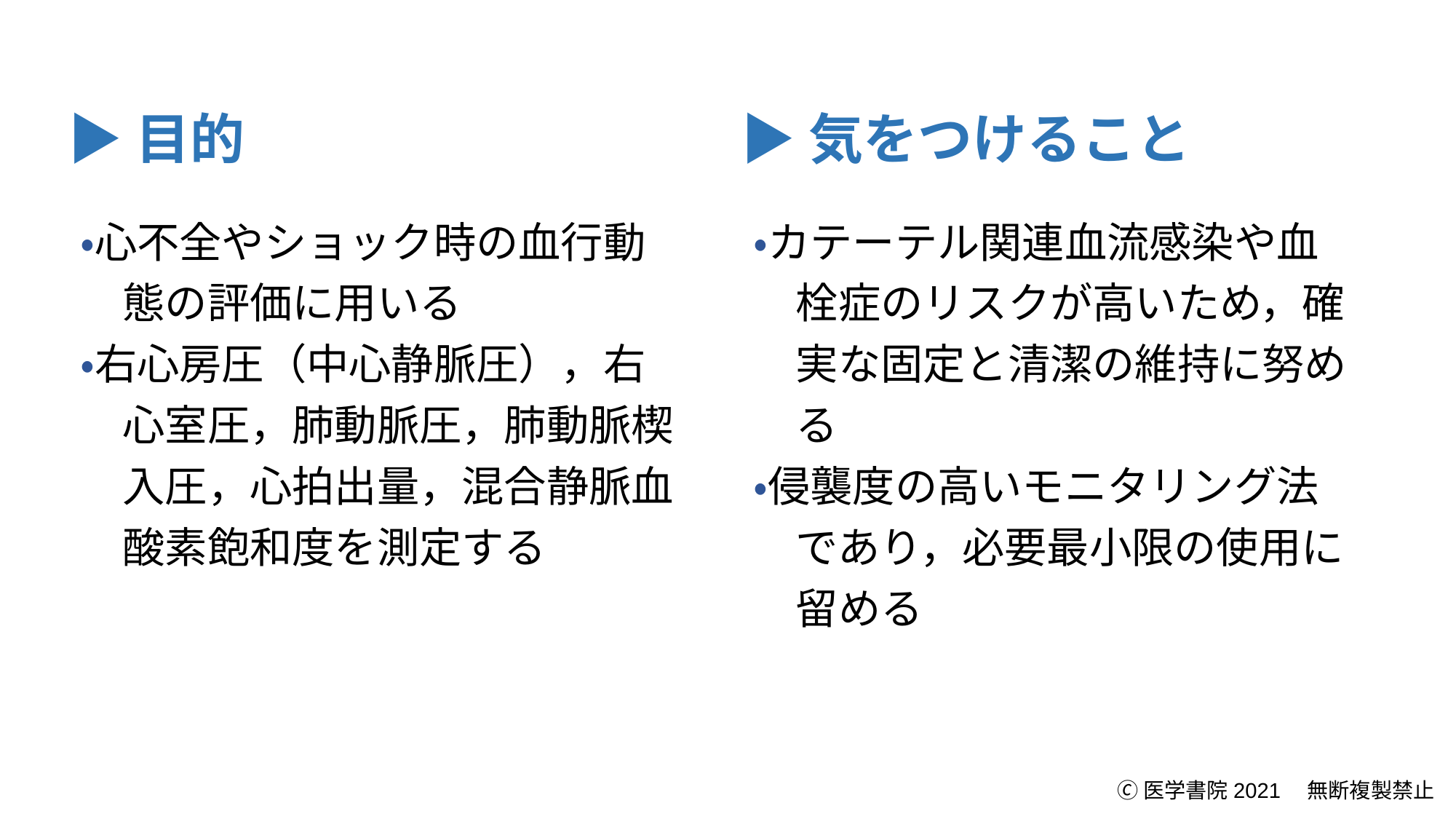

▶目的
▶気をつけること
・心不全やショック時の血行動
　態の評価に用いる
・右心房圧（中心静脈圧），右
　心室圧，肺動脈圧，肺動脈楔
　入圧，心拍出量，混合静脈血
　酸素飽和度を測定する

・カテーテル関連血流感染や血
　栓症のリスクが高いため，確
　実な固定と清潔の維持に努め
　る
・侵襲度の高いモニタリング法
　であり，必要最小限の使用に
　留める

🄫医学書院2021　無断複製禁止